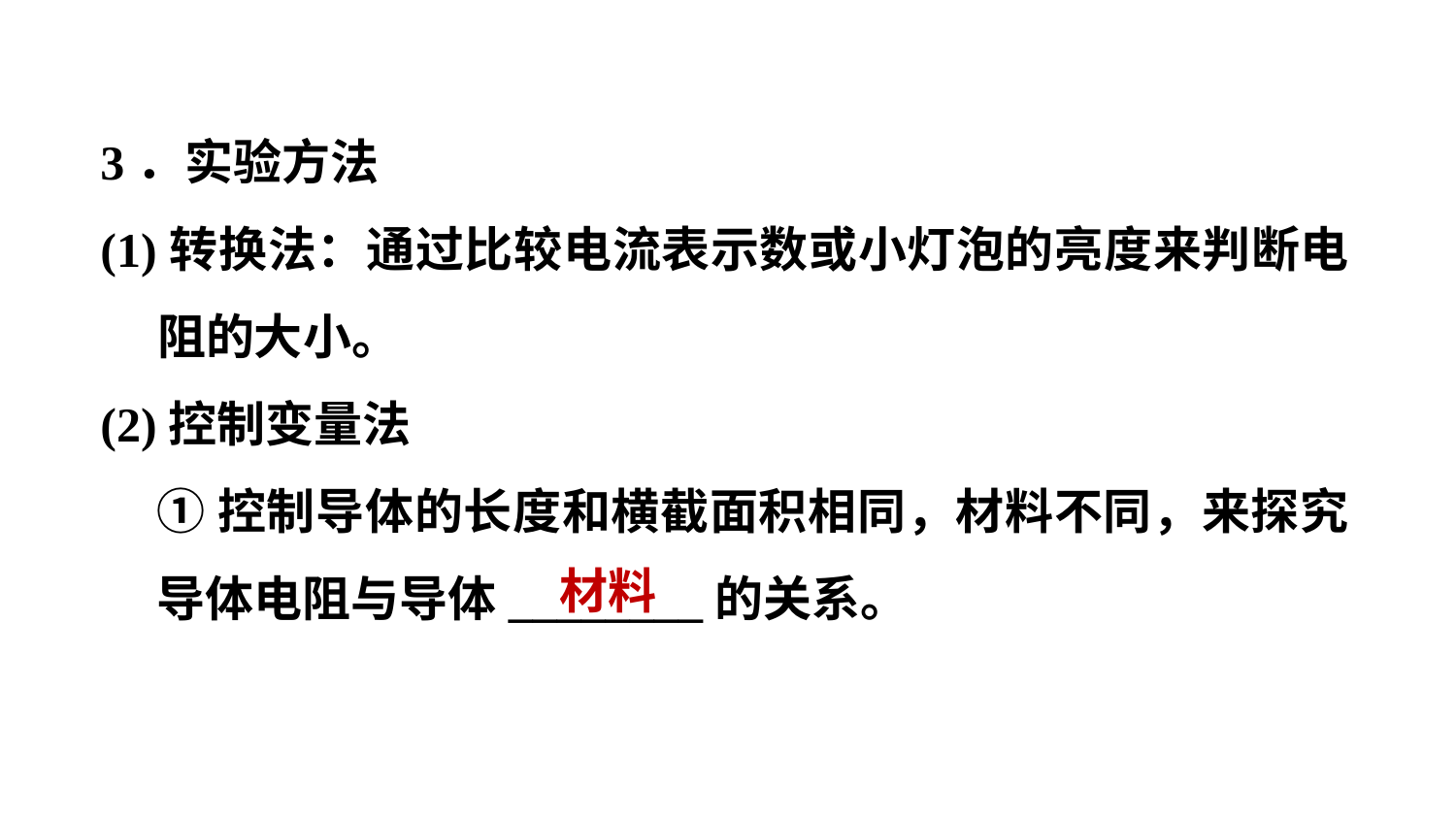

3．实验方法
(1)转换法：通过比较电流表示数或小灯泡的亮度来判断电阻的大小。
(2)控制变量法
①控制导体的长度和横截面积相同，材料不同，来探究导体电阻与导体________的关系。
材料